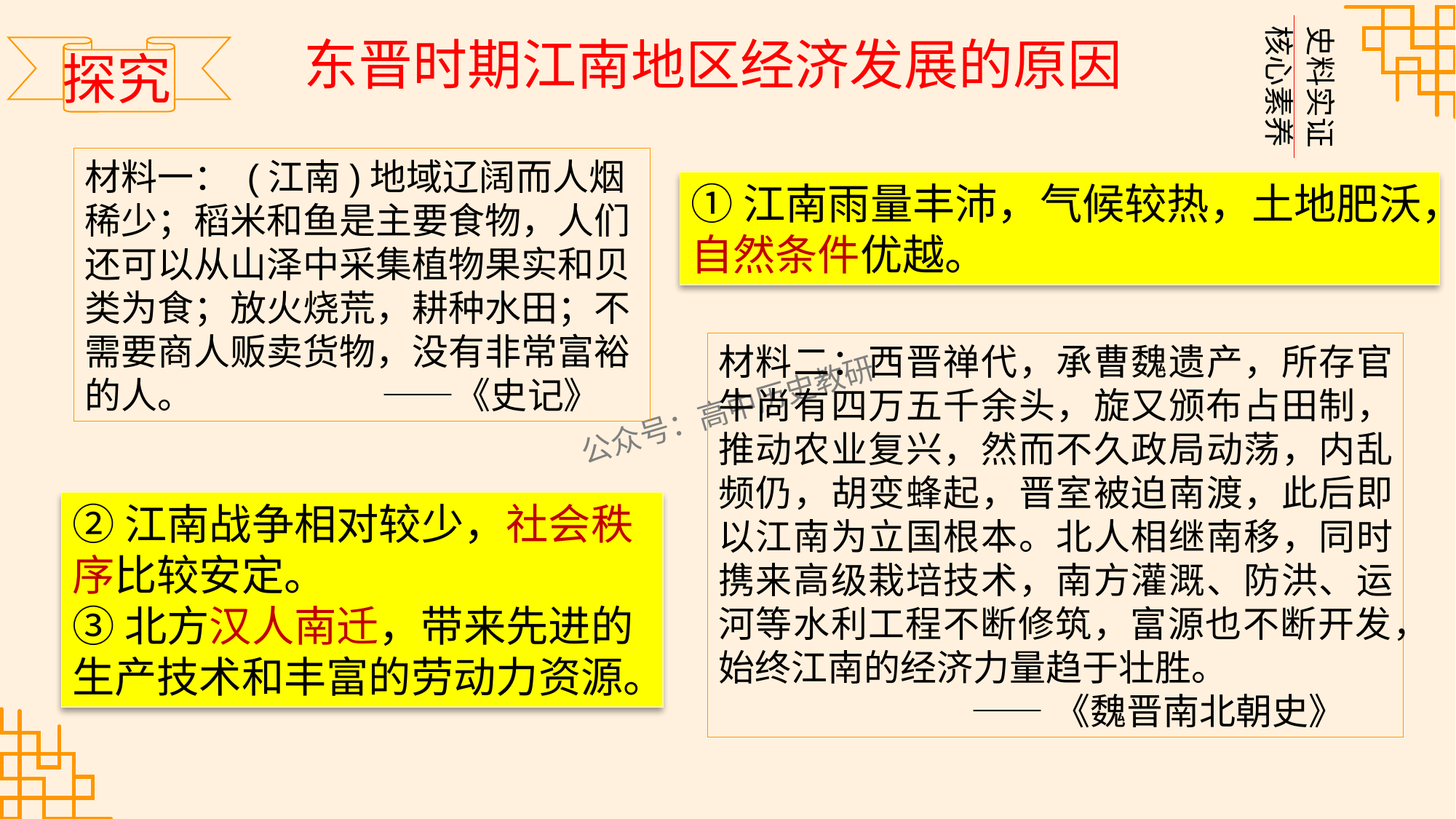

核心素养
史料实证
东晋时期江南地区经济发展的原因

探究
材料一： (江南)地域辽阔而人烟稀少；稻米和鱼是主要食物，人们还可以从山泽中采集植物果实和贝类为食；放火烧荒，耕种水田；不需要商人贩卖货物，没有非常富裕的人。                       ——《史记》
①江南雨量丰沛，气候较热，土地肥沃，自然条件优越。
材料二：西晋禅代，承曹魏遗产，所存官牛尚有四万五千余头，旋又颁布占田制，推动农业复兴，然而不久政局动荡，内乱频仍，胡变蜂起，晋室被迫南渡，此后即以江南为立国根本。北人相继南移，同时携来高级栽培技术，南方灌溉、防洪、运河等水利工程不断修筑，富源也不断开发，始终江南的经济力量趋于壮胜。
                               ——《魏晋南北朝史》
②江南战争相对较少，社会秩序比较安定。
③北方汉人南迁，带来先进的生产技术和丰富的劳动力资源。